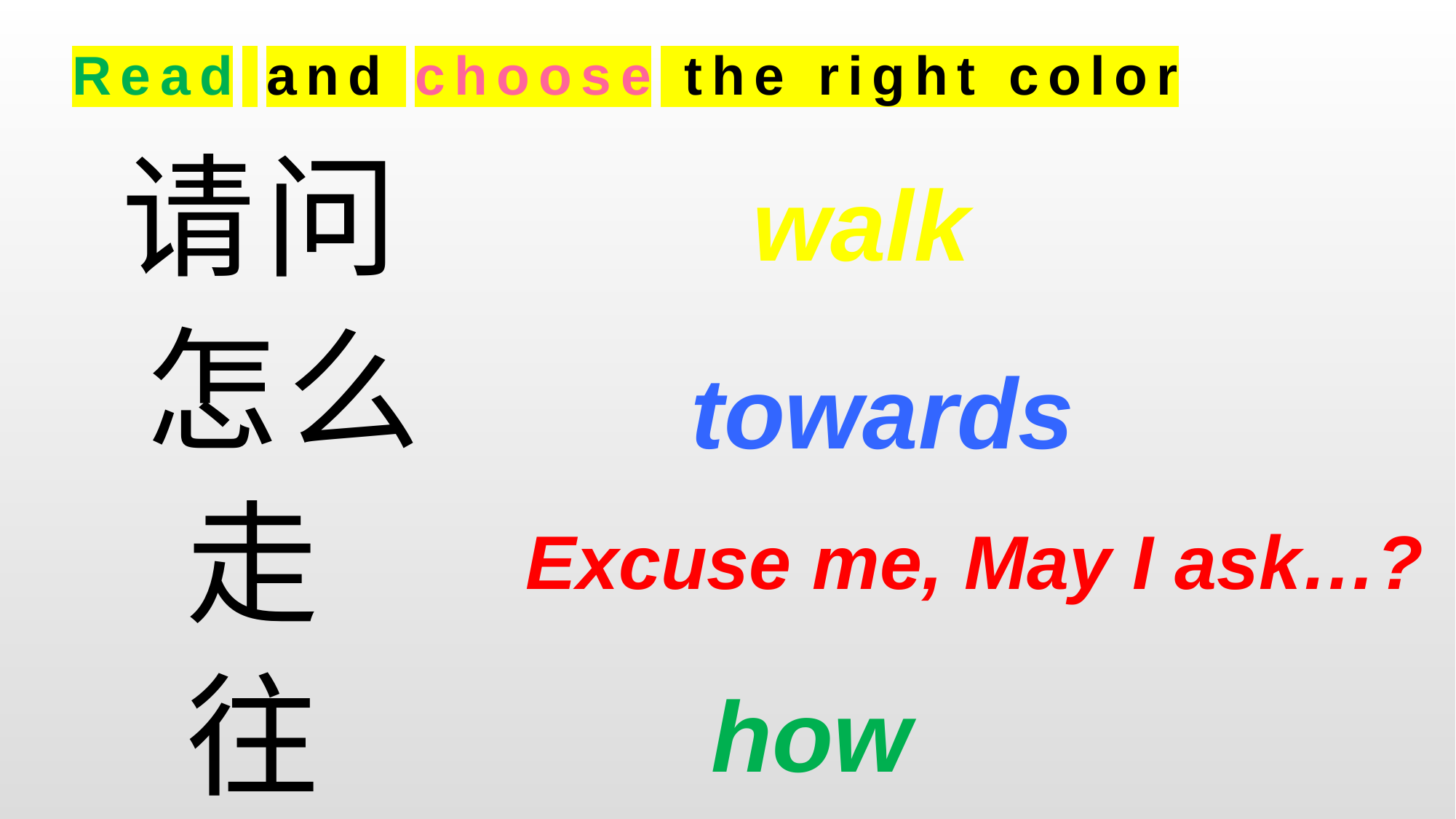

Read and choose the right color
# 请问
walk
怎么
towards
走
Excuse me, May I ask…?
往
how